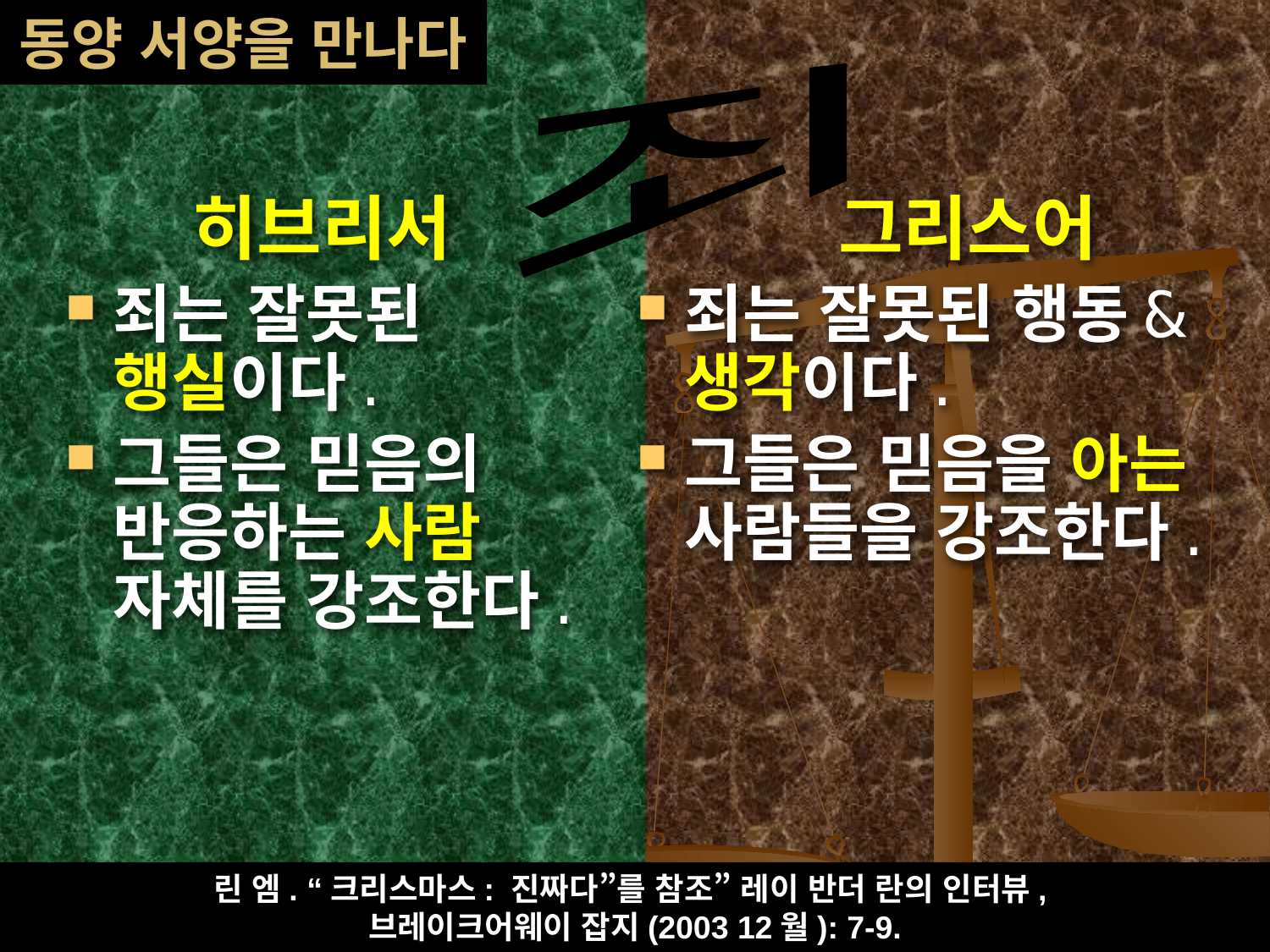

# 동양 서양을 만나다
죄
히브리서
그리스어
죄는 잘못된 행실이다.
그들은 믿음의 반응하는 사람 자체를 강조한다.
죄는 잘못된 행동&생각이다.
그들은 믿음을 아는 사람들을 강조한다.
린 엠. “크리스마스: 진짜다”를 참조” 레이 반더 란의 인터뷰,
브레이크어웨이 잡지(2003 12월): 7-9.